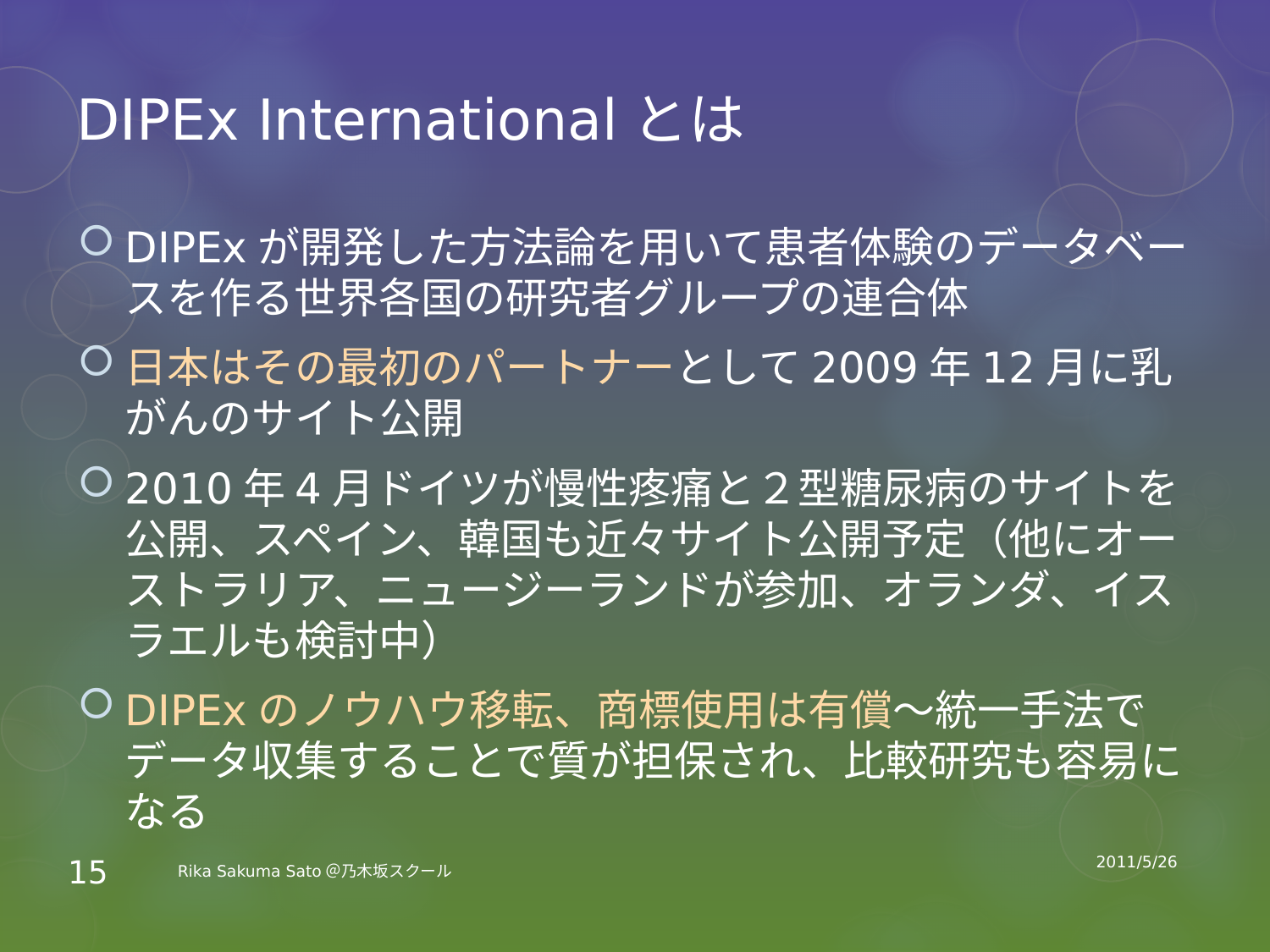

# DIPEx Internationalとは
DIPExが開発した方法論を用いて患者体験のデータベースを作る世界各国の研究者グループの連合体
日本はその最初のパートナーとして2009年12月に乳がんのサイト公開
2010年4月ドイツが慢性疼痛と２型糖尿病のサイトを公開、スペイン、韓国も近々サイト公開予定（他にオーストラリア、ニュージーランドが参加、オランダ、イスラエルも検討中）
DIPExのノウハウ移転、商標使用は有償～統一手法でデータ収集することで質が担保され、比較研究も容易になる
2011/5/26
Rika Sakuma Sato＠乃木坂スクール
15